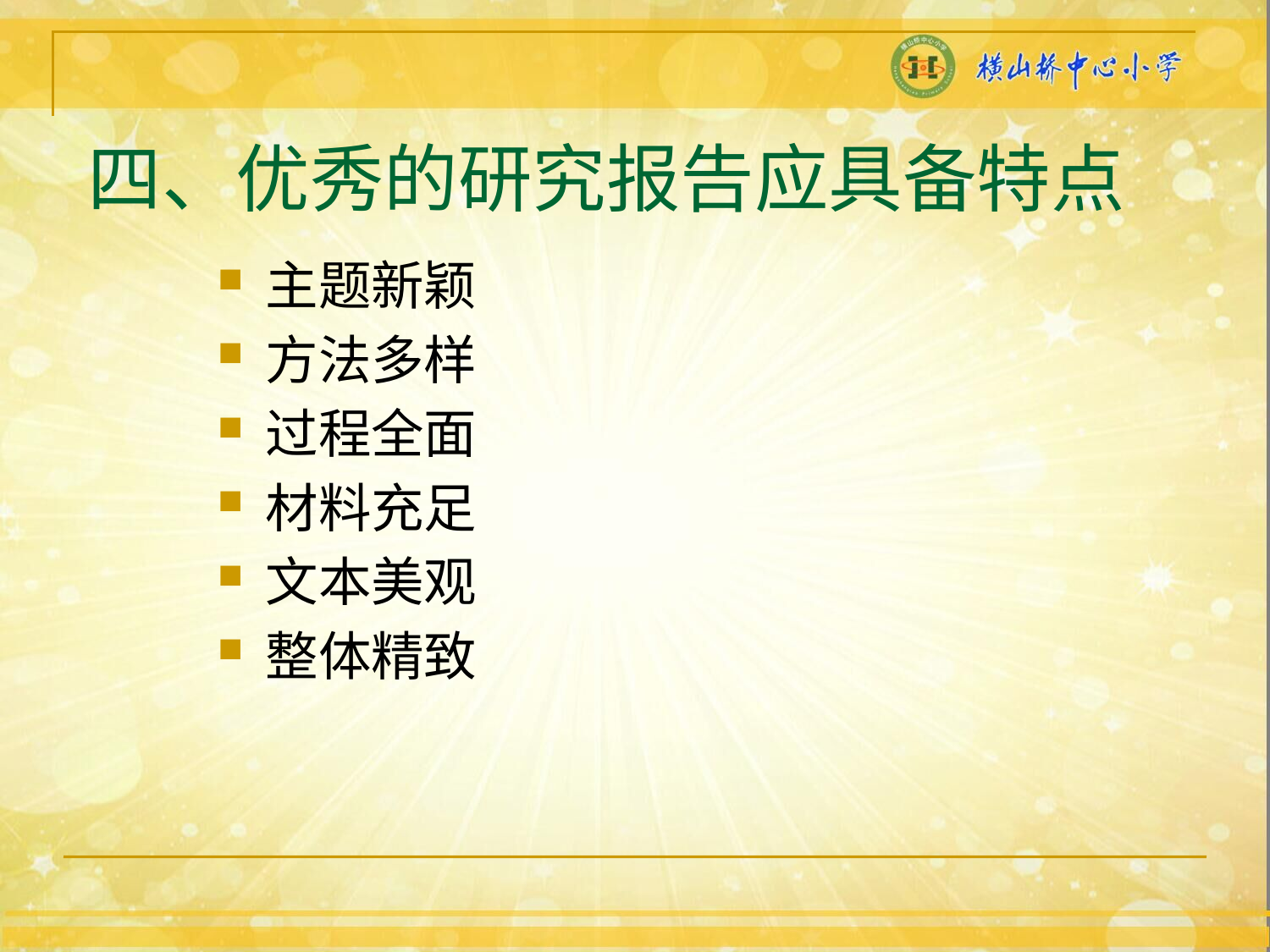

# 四、优秀的研究报告应具备特点
主题新颖
方法多样
过程全面
材料充足
文本美观
整体精致